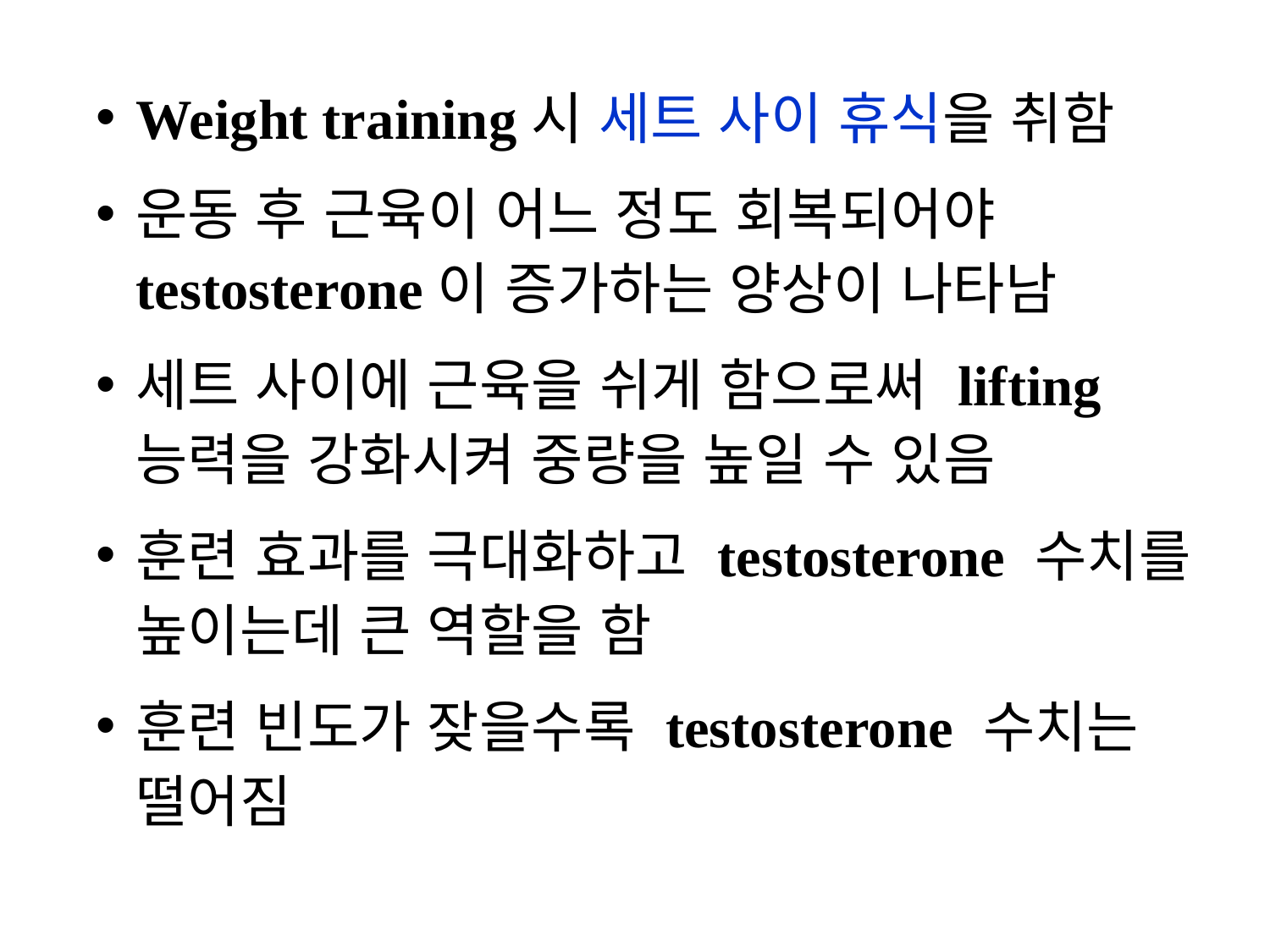

Weight training시 세트 사이 휴식을 취함
운동 후 근육이 어느 정도 회복되어야 testosterone이 증가하는 양상이 나타남
세트 사이에 근육을 쉬게 함으로써 lifting 능력을 강화시켜 중량을 높일 수 있음
훈련 효과를 극대화하고 testosterone 수치를 높이는데 큰 역할을 함
훈련 빈도가 잦을수록 testosterone 수치는 떨어짐